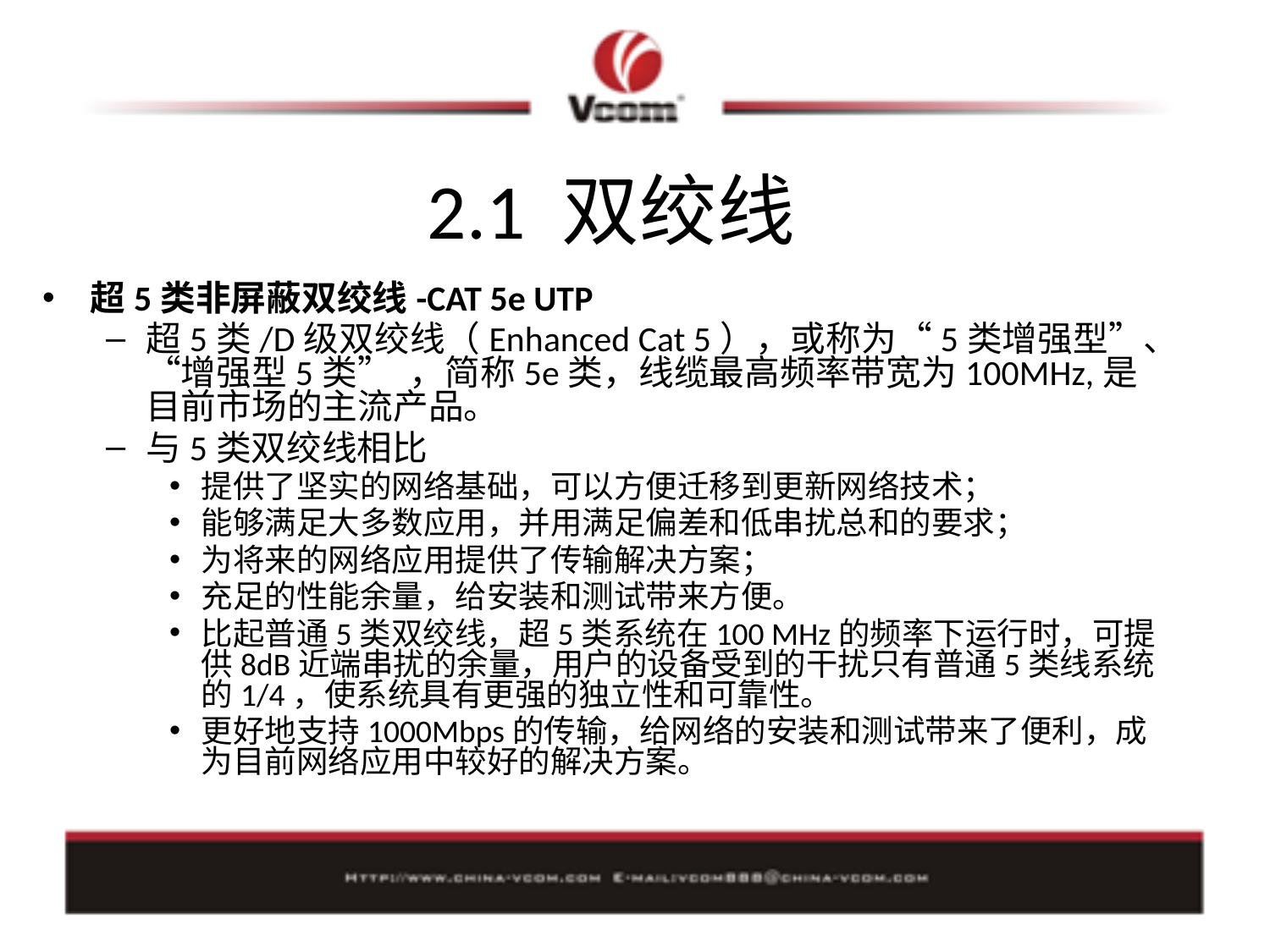

# 2.1 双绞线
超5类非屏蔽双绞线-CAT 5e UTP
超5类/D级双绞线（Enhanced Cat 5），或称为“5类增强型”、“增强型5类”­，简称5e类，线缆最高频率带宽为100MHz,是目前市场的主流产品。
与5类双绞线相比
提供了坚实的网络基础，可以方便迁移到更新网络技术；
能够满足大多数应用，并用满足偏差和低串扰总和的要求；
为将来的网络应用提供了传输解决方案；
充足的性能余量，给安装和测试带来方便。
比起普通5类双绞线，超5类系统在100 MHz的频率下运行时，可提供8dB近端串扰的余量，用户的设备受到的干扰只有普通5类线系统的1/4，使系统具有更强的独立性和可靠性。
更好地支持1000Mbps的传输，给网络的安装和测试带来了便利，成为目前网络应用中较好的解决方案。